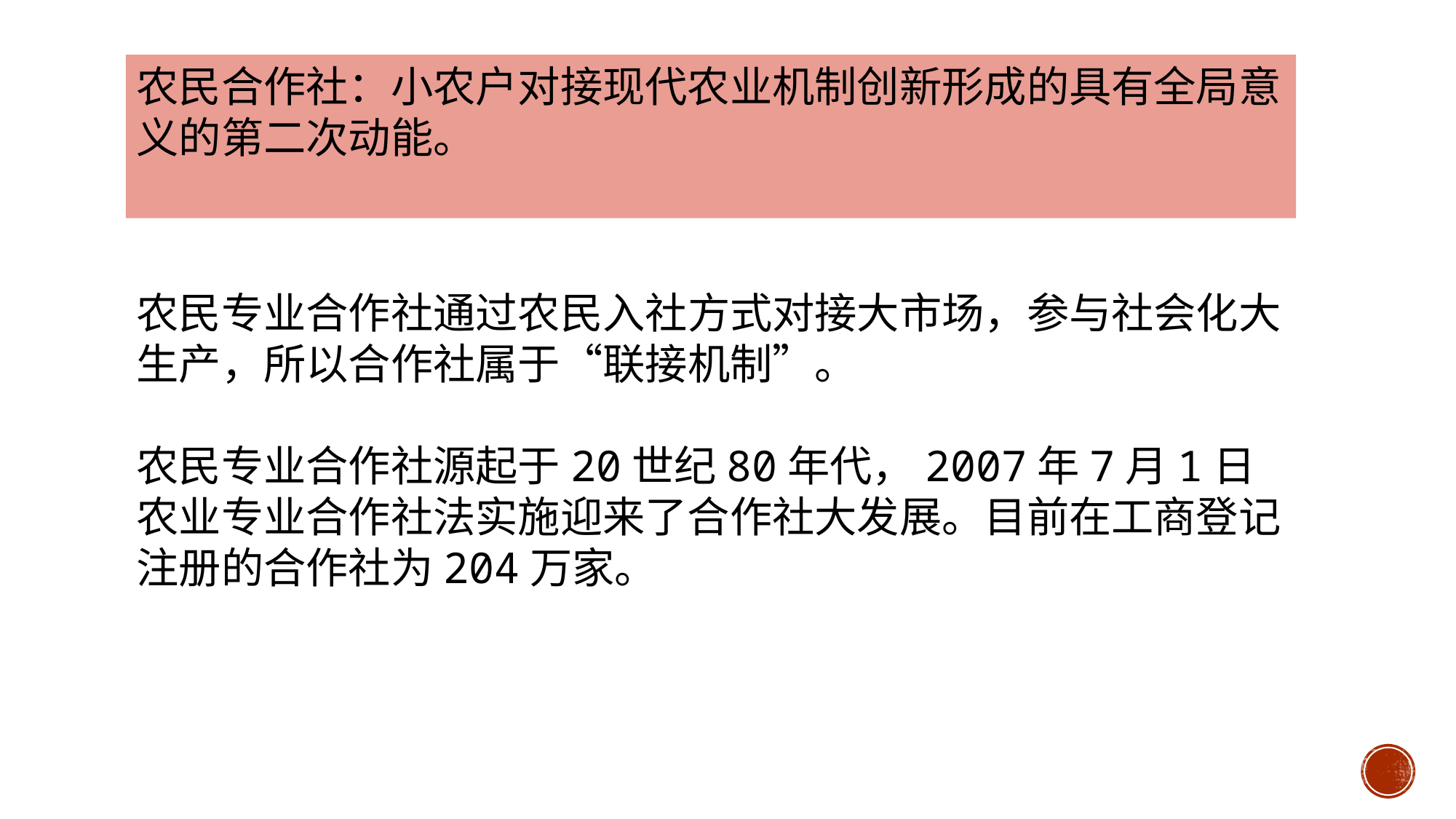

农民合作社：小农户对接现代农业机制创新形成的具有全局意义的第二次动能。

农民专业合作社通过农民入社方式对接大市场，参与社会化大生产，所以合作社属于“联接机制”。

农民专业合作社源起于20世纪80年代，2007年7月1日农业专业合作社法实施迎来了合作社大发展。目前在工商登记注册的合作社为204万家。